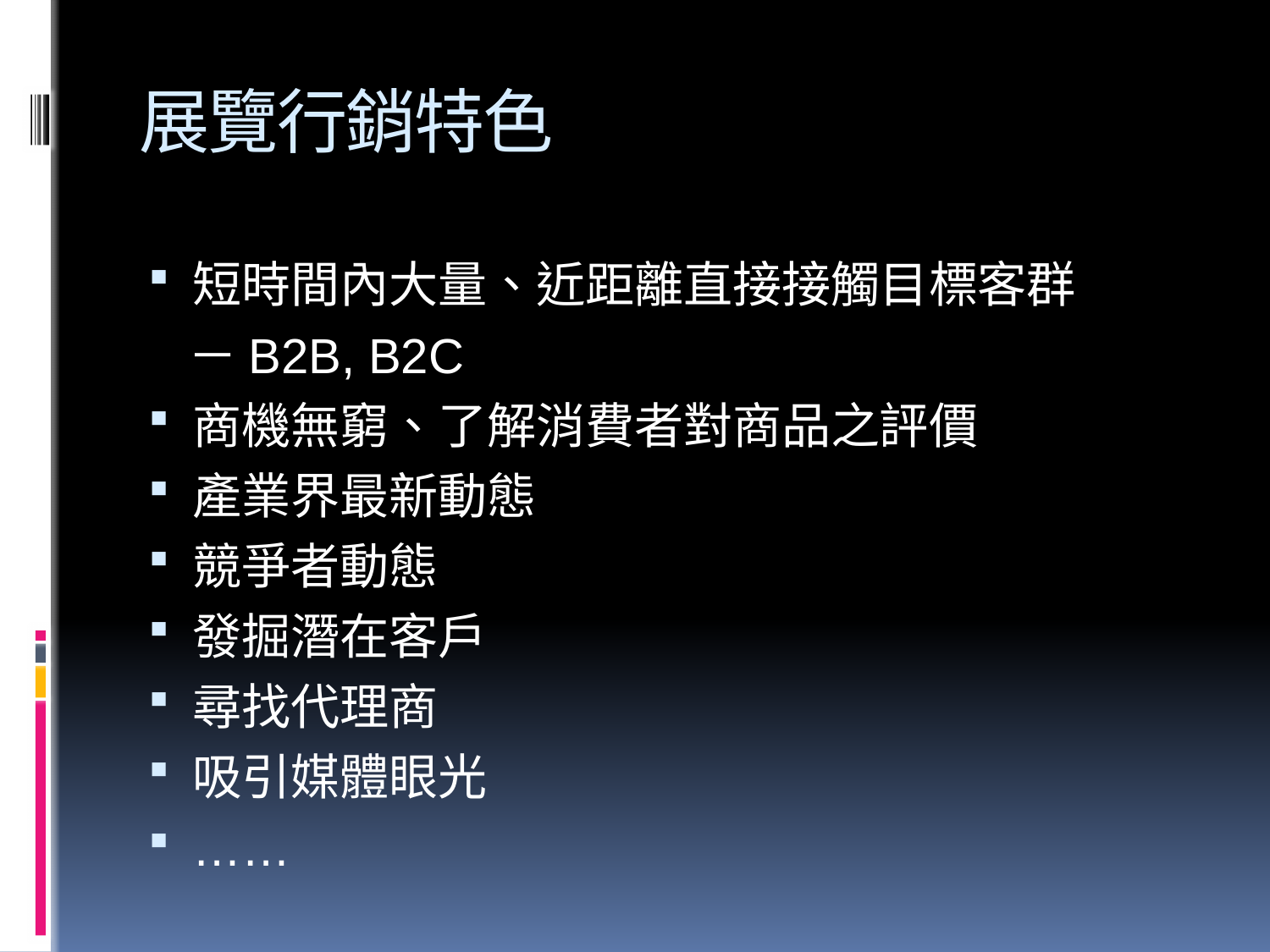

# 展覽行銷特色
短時間內大量、近距離直接接觸目標客群
　－B2B, B2C
商機無窮、了解消費者對商品之評價
產業界最新動態
競爭者動態
發掘潛在客戶
尋找代理商
吸引媒體眼光
……